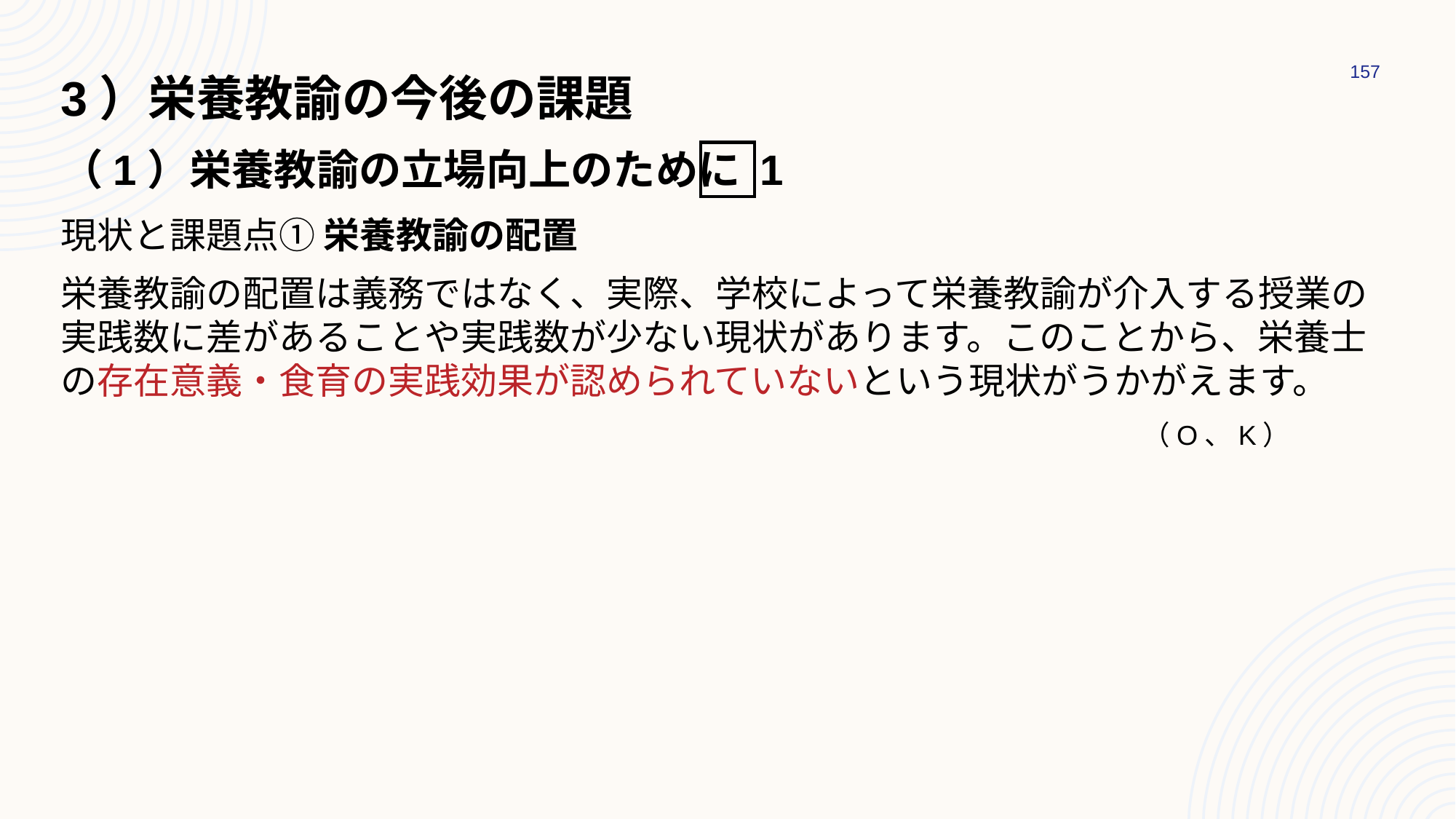

# 3）栄養教諭の今後の課題
157
（1）栄養教諭の立場向上のために 1

現状と課題点① 栄養教諭の配置

栄養教諭の配置は義務ではなく、実際、学校によって栄養教諭が介入する授業の実践数に差があることや実践数が少ない現状があります。このことから、栄養士の存在意義・食育の実践効果が認められていないという現状がうかがえます。

（O、K）